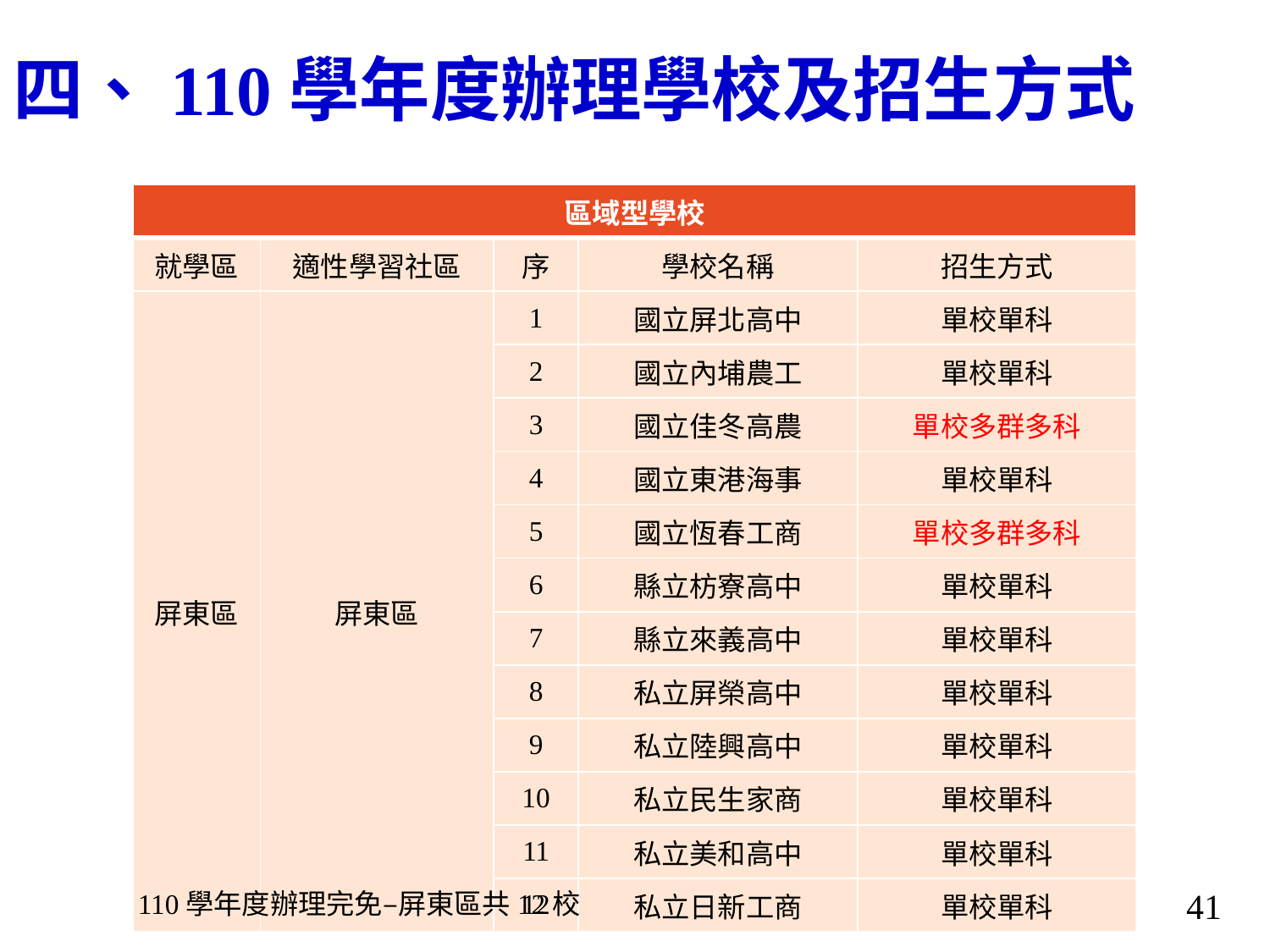

# 四、110學年度辦理學校及招生方式
| 區域型學校 |  |  |  |  |
| --- | --- | --- | --- | --- |
| 就學區 | 適性學習社區 | 序 | 學校名稱 | 招生方式 |
| 屏東區 | 屏東區 | 1 | 國立屏北高中 | 單校單科 |
|  |  | 2 | 國立內埔農工 | 單校單科 |
|  |  | 3 | 國立佳冬高農 | 單校多群多科 |
|  |  | 4 | 國立東港海事 | 單校單科 |
|  |  | 5 | 國立恆春工商 | 單校多群多科 |
|  |  | 6 | 縣立枋寮高中 | 單校單科 |
|  |  | 7 | 縣立來義高中 | 單校單科 |
|  |  | 8 | 私立屏榮高中 | 單校單科 |
|  |  | 9 | 私立陸興高中 | 單校單科 |
|  |  | 10 | 私立民生家商 | 單校單科 |
|  |  | 11 | 私立美和高中 | 單校單科 |
|  |  | 12 | 私立日新工商 | 單校單科 |
110學年度辦理完免–屏東區共12校
41